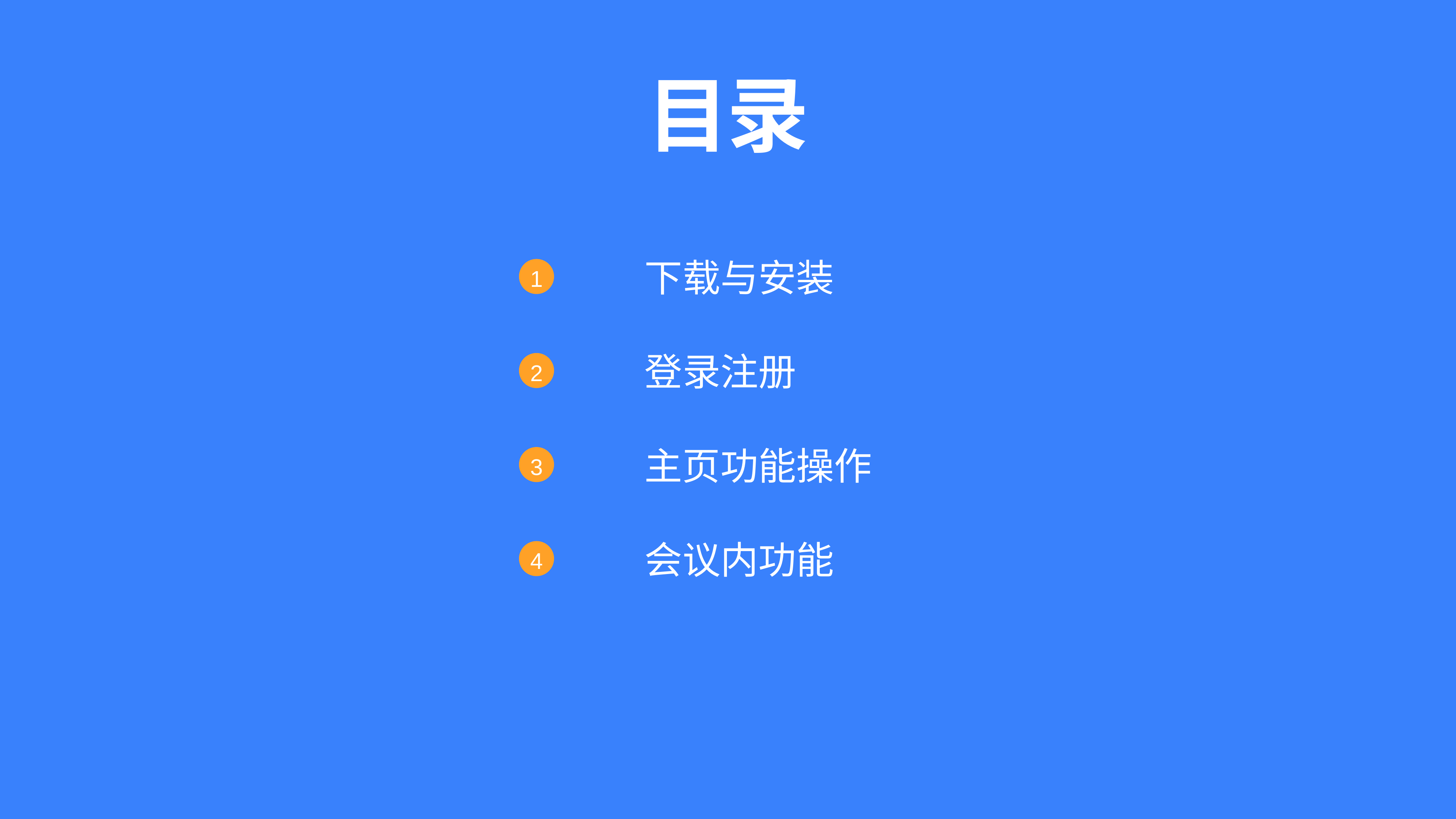

目录
1
下载与安装

1
登录注册

2
主页功能操作

3
会议内功能

4